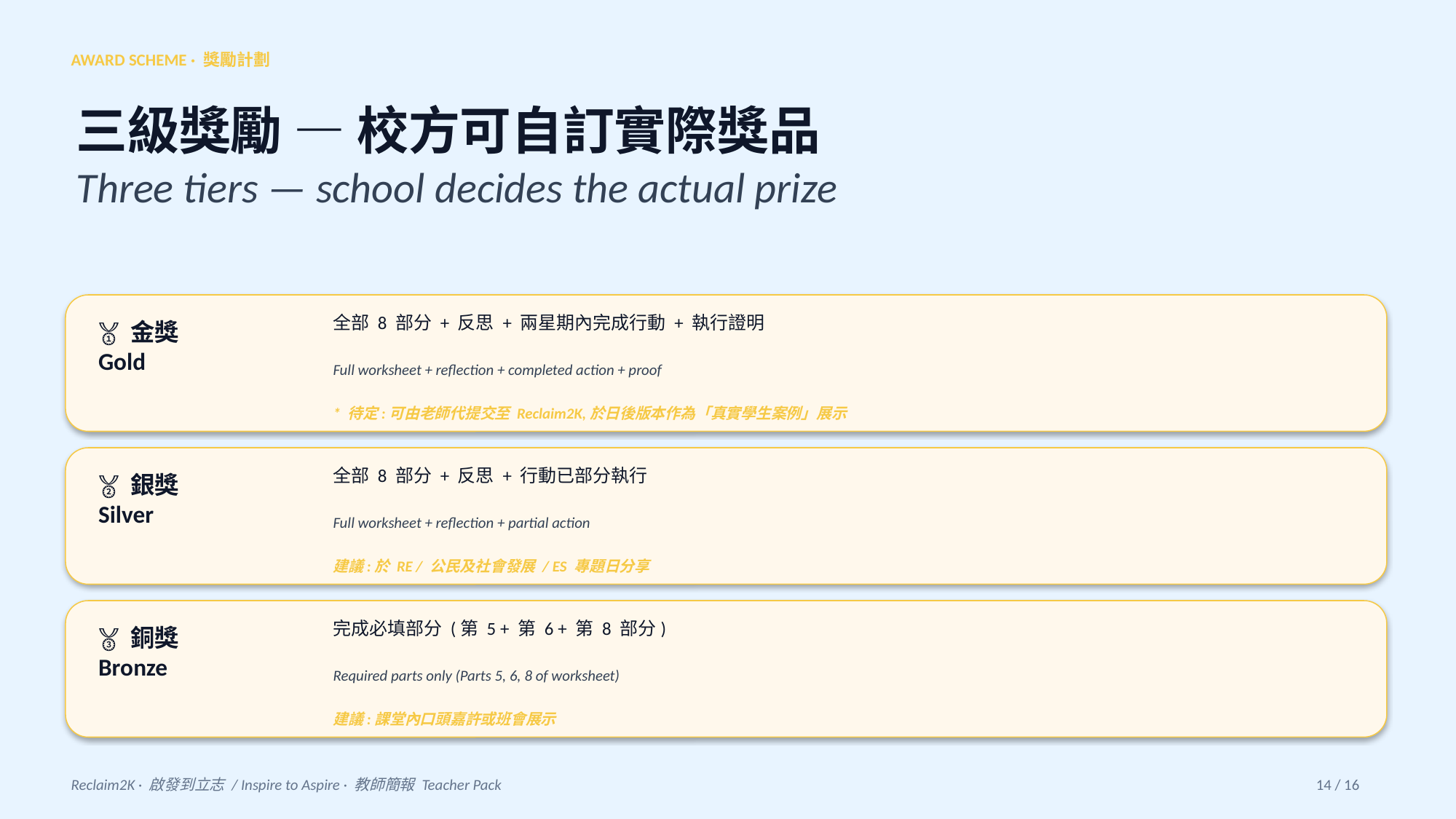

AWARD SCHEME · 獎勵計劃
三級獎勵 — 校方可自訂實際獎品
Three tiers — school decides the actual prize

全部 8 部分 + 反思 + 兩星期內完成行動 + 執行證明
🥇 金獎
Gold
Full worksheet + reflection + completed action + proof
* 待定:可由老師代提交至 Reclaim2K,於日後版本作為「真實學生案例」展示

全部 8 部分 + 反思 + 行動已部分執行
🥈 銀獎
Silver
Full worksheet + reflection + partial action
建議:於 RE / 公民及社會發展 / ES 專題日分享

完成必填部分 (第 5 + 第 6 + 第 8 部分)
🥉 銅獎
Bronze
Required parts only (Parts 5, 6, 8 of worksheet)
建議:課堂內口頭嘉許或班會展示
Reclaim2K · 啟發到立志 / Inspire to Aspire · 教師簡報 Teacher Pack
14 / 16